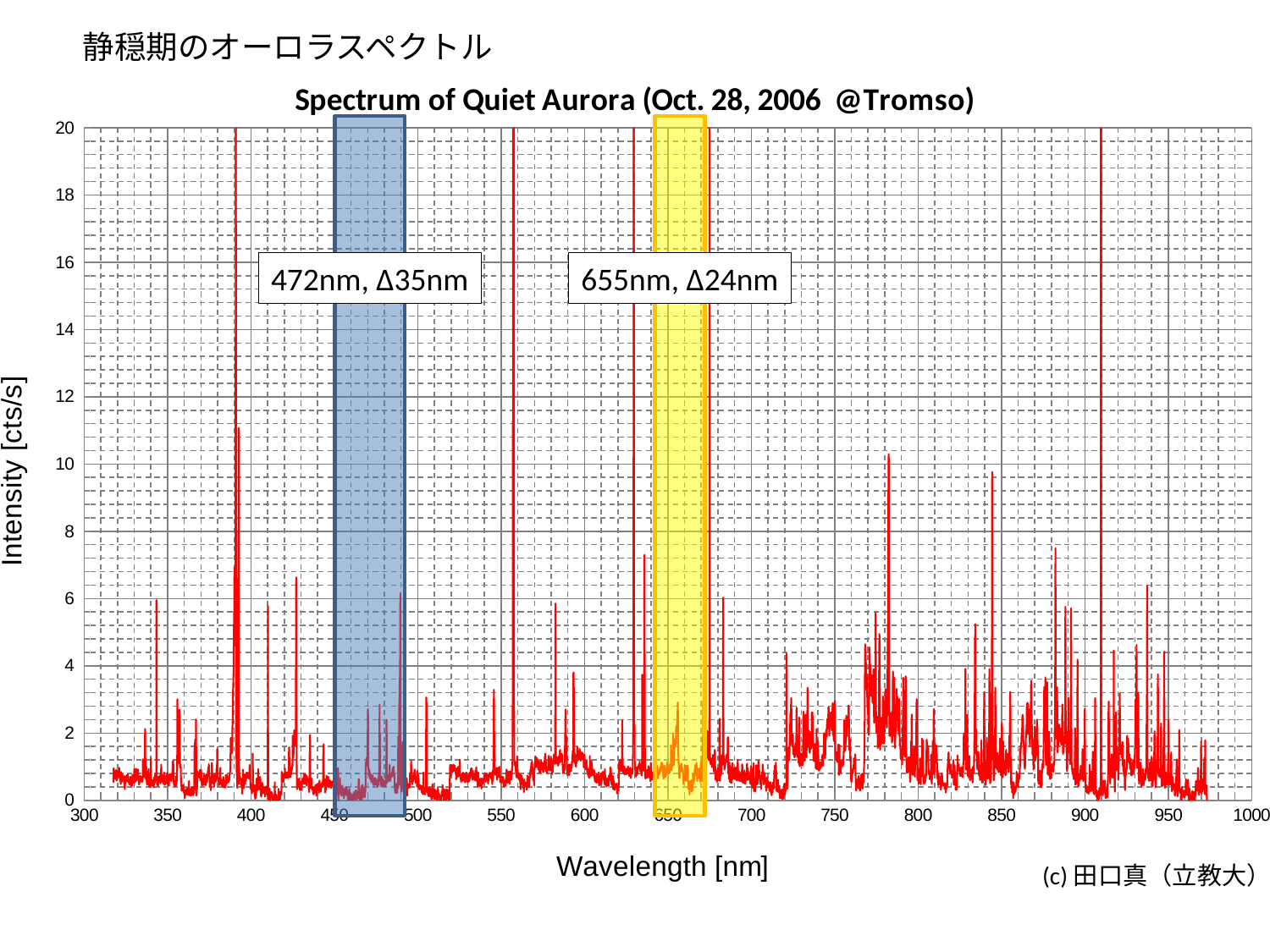

静穏期のオーロラスペクトル

### Chart:

| Category | Spectrum of Quiet Aurora (Oct. 28, 2006  @Tromso) |
|---|---|

472nm, Δ35nm
655nm, Δ24nm
(c)田口真（立教大）